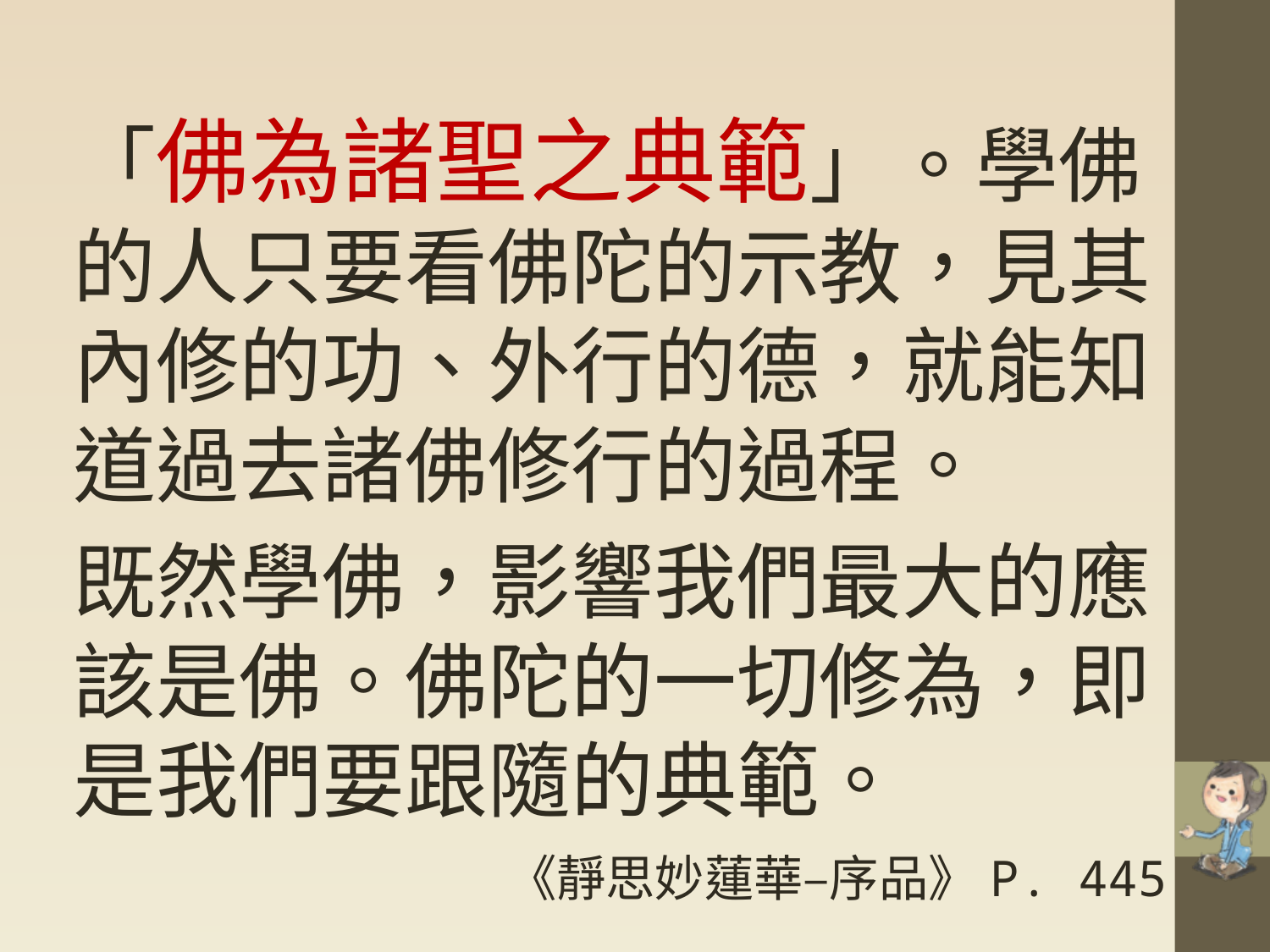

「佛為諸聖之典範」。學佛的人只要看佛陀的示教，見其內修的功、外行的德，就能知道過去諸佛修行的過程。
既然學佛，影響我們最大的應該是佛。佛陀的一切修為，即是我們要跟隨的典範。

《靜思妙蓮華–序品》P. 445